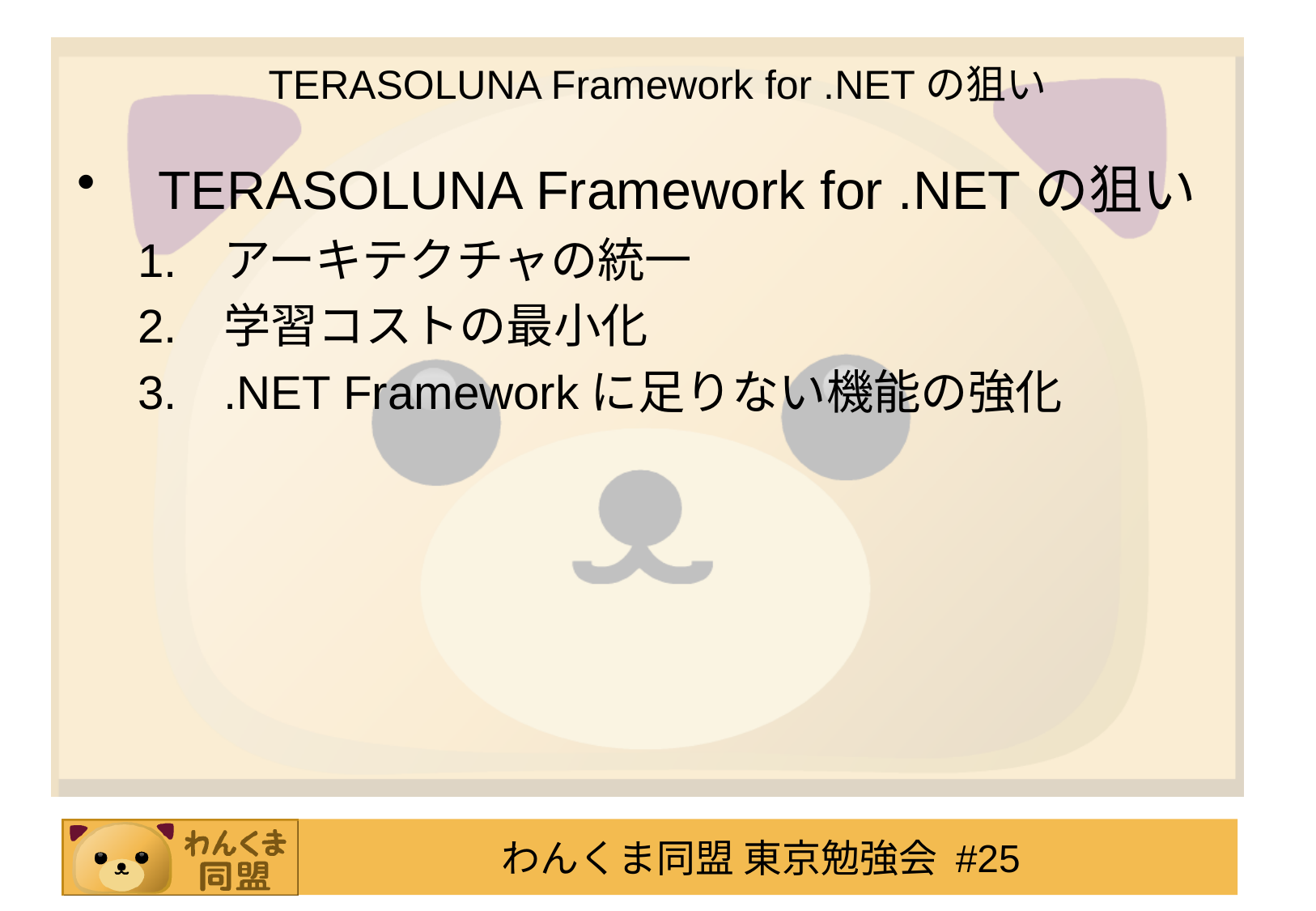

# TERASOLUNA Framework for .NETの狙い
TERASOLUNA Framework for .NETの狙い
アーキテクチャの統一
学習コストの最小化
.NET Frameworkに足りない機能の強化